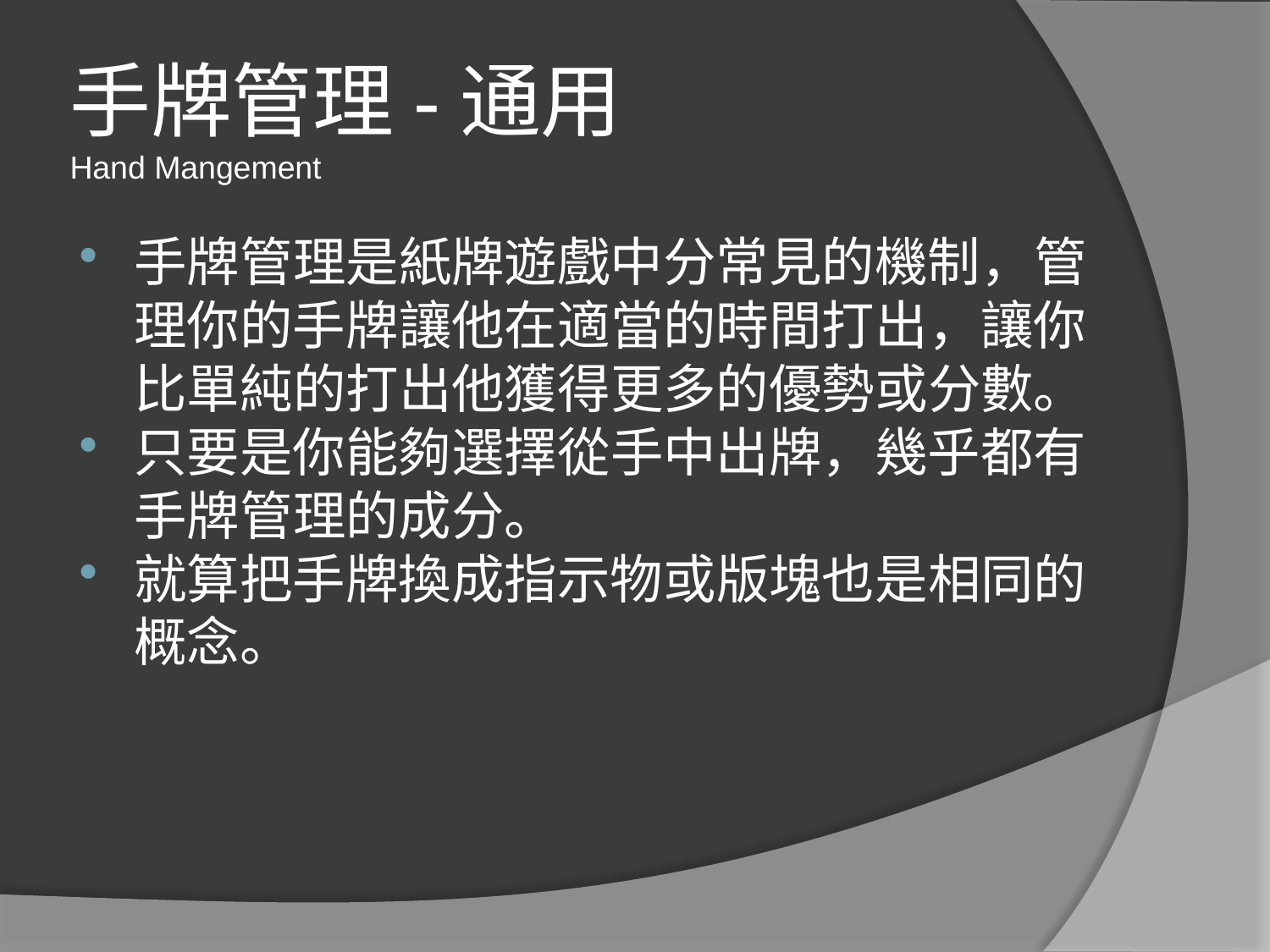

手牌管理-通用
Hand Mangement
手牌管理是紙牌遊戲中分常見的機制，管理你的手牌讓他在適當的時間打出，讓你比單純的打出他獲得更多的優勢或分數。
只要是你能夠選擇從手中出牌，幾乎都有手牌管理的成分。
就算把手牌換成指示物或版塊也是相同的概念。